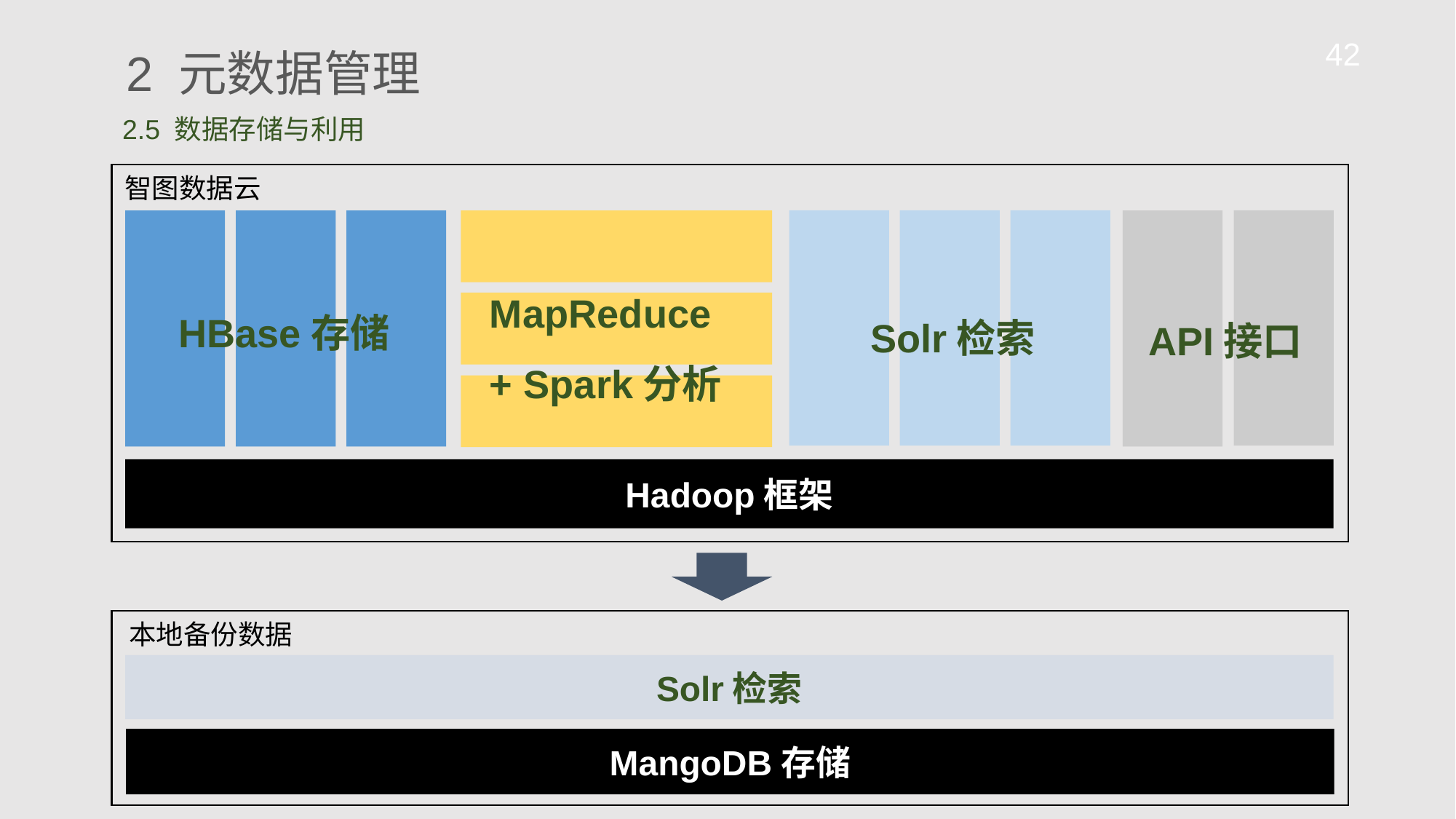

42
2 元数据管理
2.5 数据存储与利用
智图数据云

MapReduce
+ Spark分析

HBase存储
Solr检索
API接口

Hadoop框架

本地备份数据
Solr检索
MangoDB存储